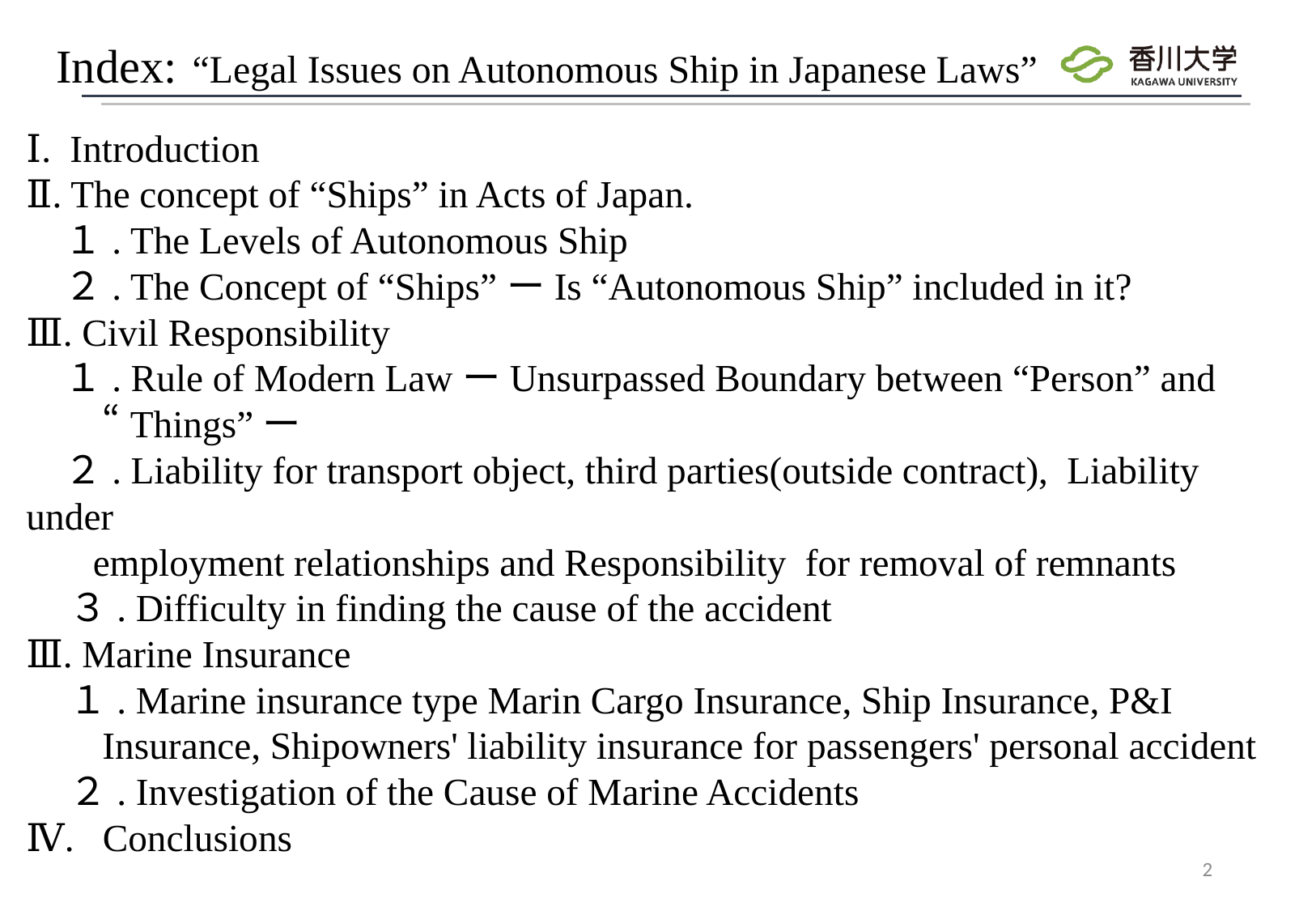

# Index:
“Legal Issues on Autonomous Ship in Japanese Laws”
Ⅰ.  Introduction
Ⅱ. The concept of “Ships” in Acts of Japan.
　１. The Levels of Autonomous Ship
　２. The Concept of “Ships”ーIs “Autonomous Ship” included in it?
Ⅲ. Civil Responsibility
　１. Rule of Modern LawーUnsurpassed Boundary between “Person” and
　　“Things”ー
　２. Liability for transport object, third parties(outside contract),  Liability under
       employment relationships and Responsibility  for removal of remnants
    ３. Difficulty in finding the cause of the accident
Ⅲ. Marine Insurance
    １. Marine insurance type Marin Cargo Insurance, Ship Insurance, P&I
        Insurance, Shipowners' liability insurance for passengers' personal accident
    ２. Investigation of the Cause of Marine Accidents
Ⅳ.   Conclusions
2